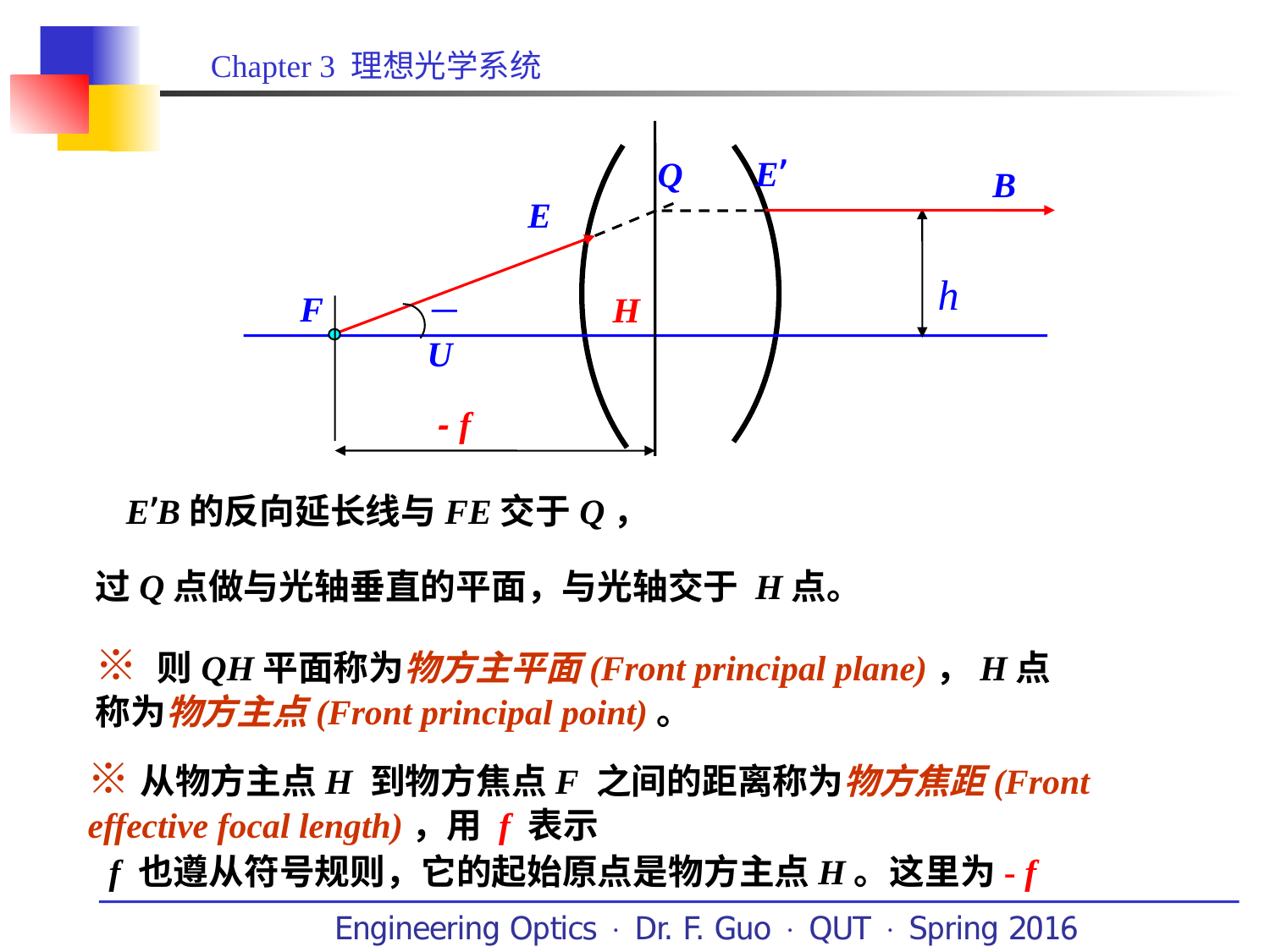

E’
Q

B
E

h
F
H
－U

- f

E’B的反向延长线与FE交于Q，
过Q点做与光轴垂直的平面，与光轴交于 H点。
※ 则QH平面称为物方主平面(Front principal plane)，H点称为物方主点(Front principal point)。
※从物方主点H 到物方焦点F 之间的距离称为物方焦距(Front effective focal length)，用 f 表示
 f 也遵从符号规则，它的起始原点是物方主点H。这里为- f